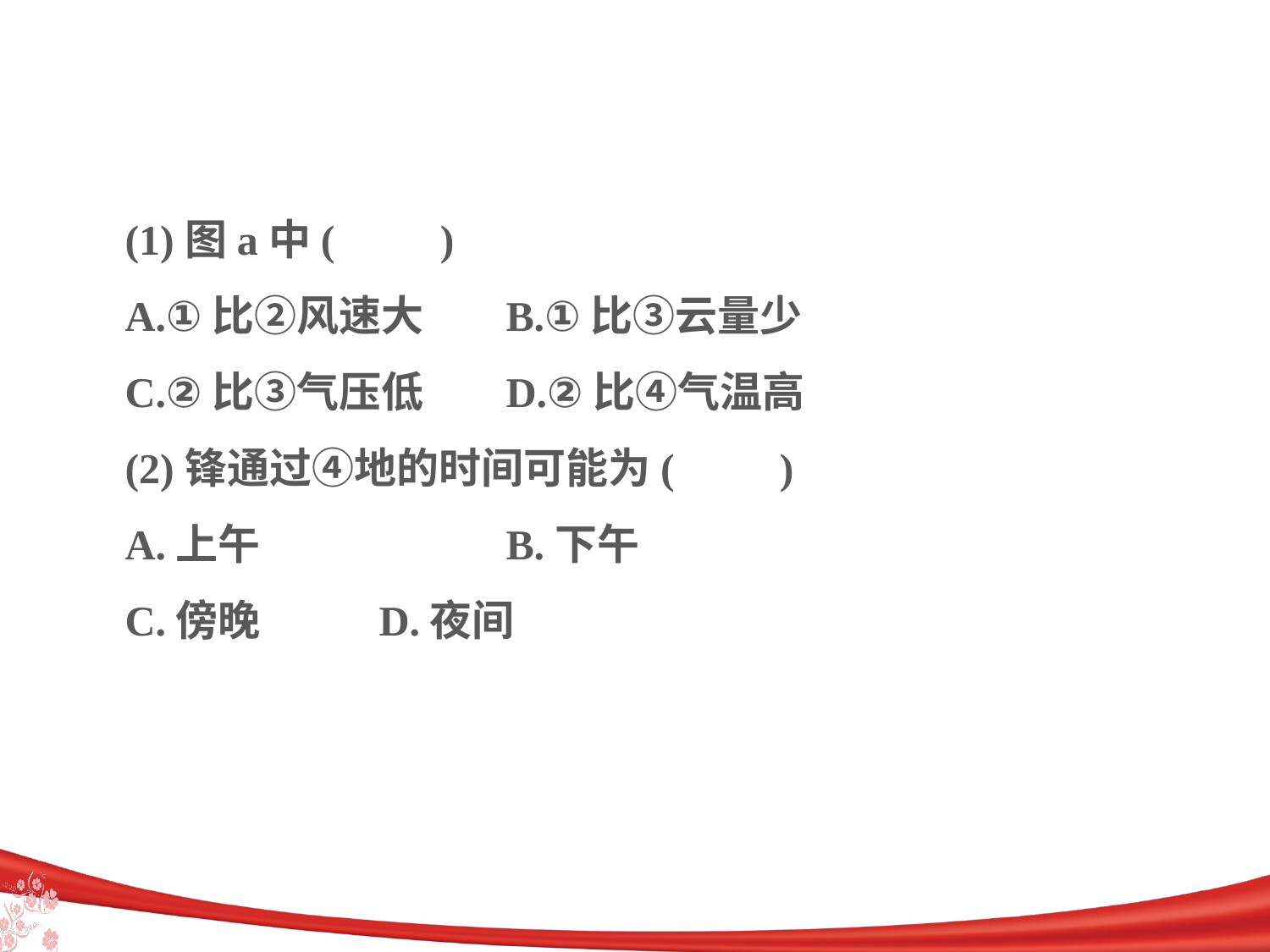

(1)图a中(　　)
A.①比②风速大  	B.①比③云量少
C.②比③气压低  	D.②比④气温高
(2)锋通过④地的时间可能为(　　)
A.上午  		B.下午
C.傍晚  	D.夜间